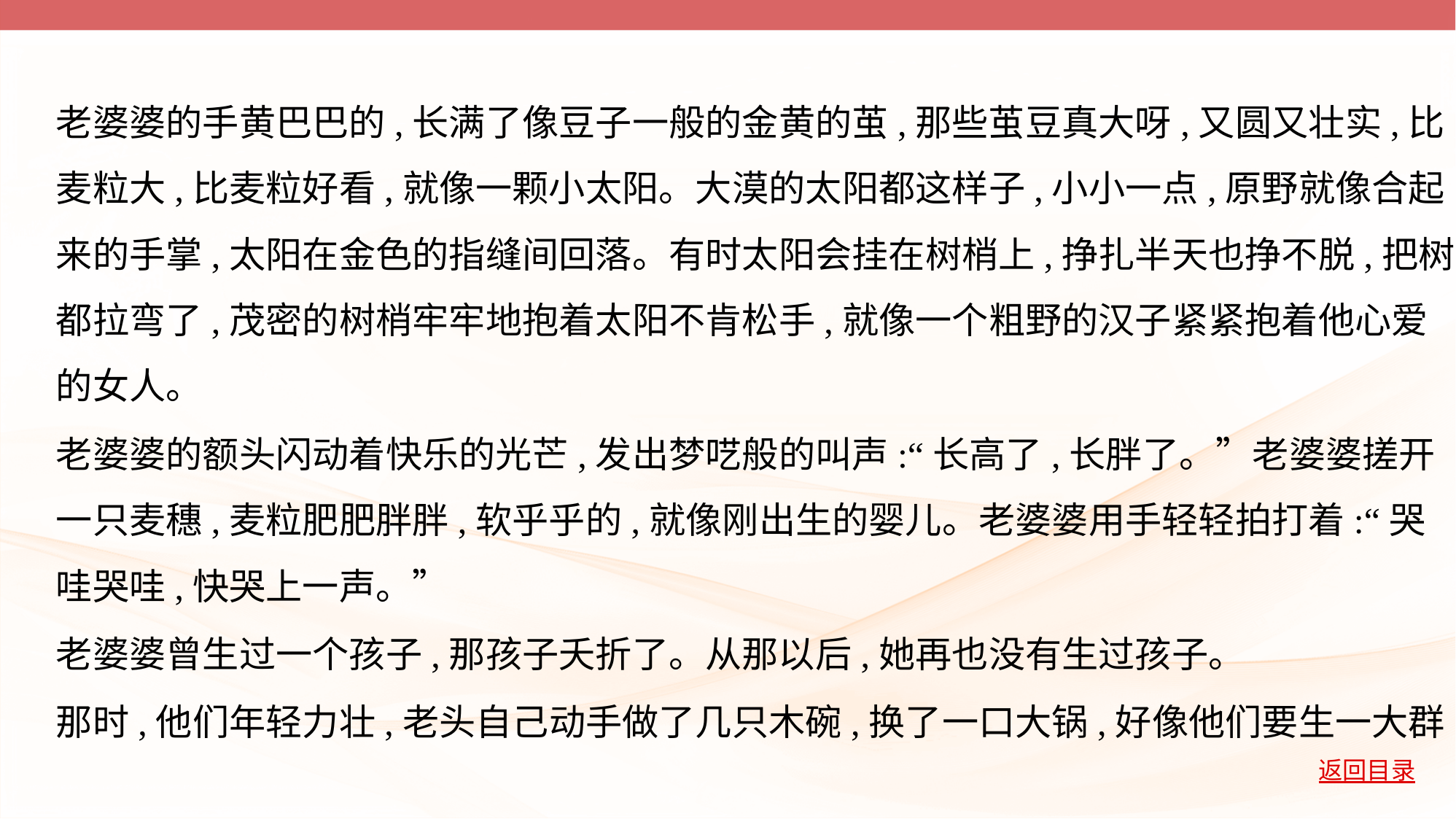

老婆婆的手黄巴巴的,长满了像豆子一般的金黄的茧,那些茧豆真大呀,又圆又壮实,比
麦粒大,比麦粒好看,就像一颗小太阳。大漠的太阳都这样子,小小一点,原野就像合起
来的手掌,太阳在金色的指缝间回落。有时太阳会挂在树梢上,挣扎半天也挣不脱,把树
都拉弯了,茂密的树梢牢牢地抱着太阳不肯松手,就像一个粗野的汉子紧紧抱着他心爱
的女人。
老婆婆的额头闪动着快乐的光芒,发出梦呓般的叫声:“长高了,长胖了。”老婆婆搓开
一只麦穗,麦粒肥肥胖胖,软乎乎的,就像刚出生的婴儿。老婆婆用手轻轻拍打着:“哭
哇哭哇,快哭上一声。”
老婆婆曾生过一个孩子,那孩子夭折了。从那以后,她再也没有生过孩子。
那时,他们年轻力壮,老头自己动手做了几只木碗,换了一口大锅,好像他们要生一大群